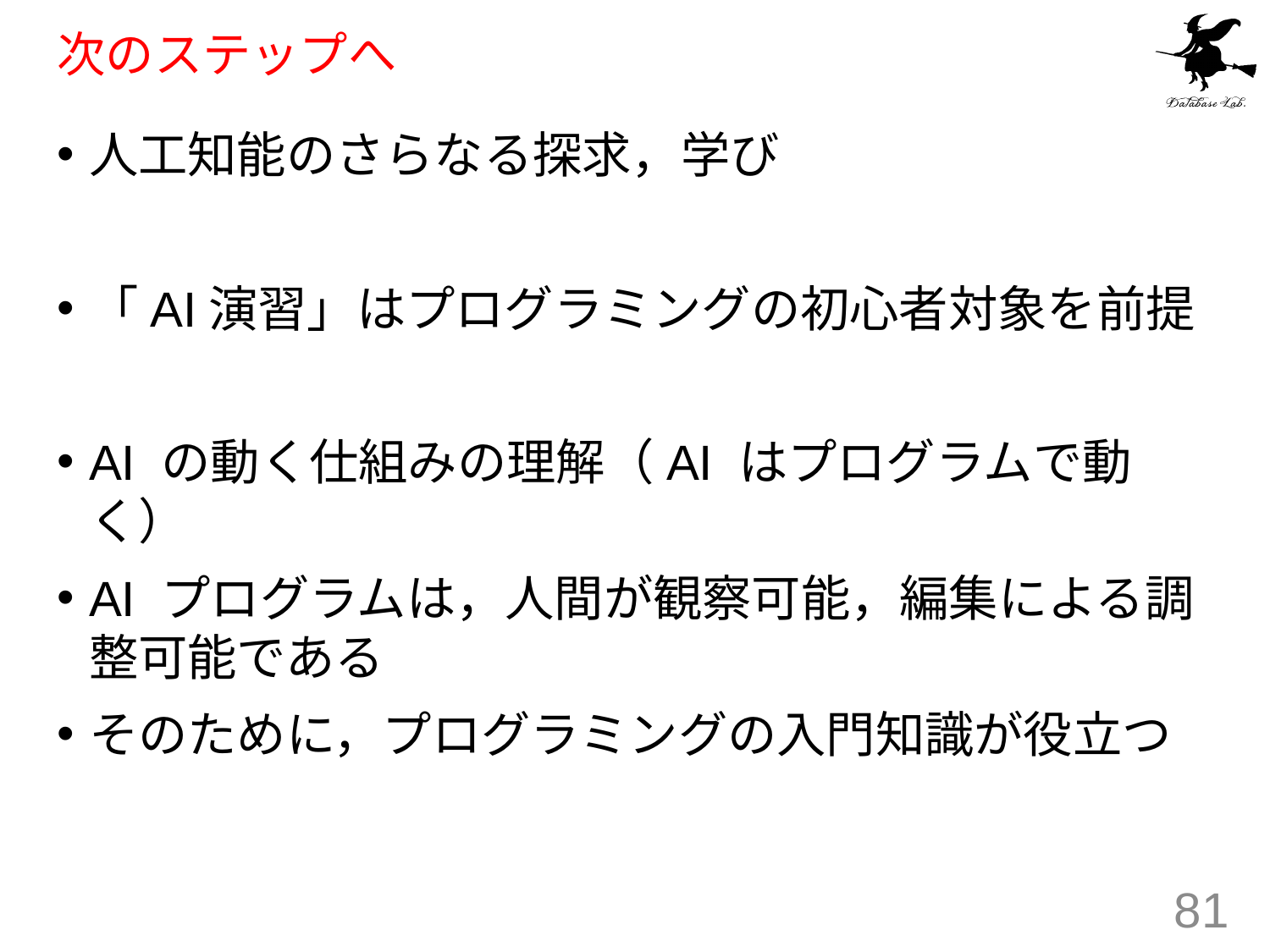

# 次のステップへ
人工知能のさらなる探求，学び

「AI演習」はプログラミングの初心者対象を前提

AI の動く仕組みの理解（AI はプログラムで動く）
AI プログラムは，人間が観察可能，編集による調整可能である
そのために，プログラミングの入門知識が役立つ

81